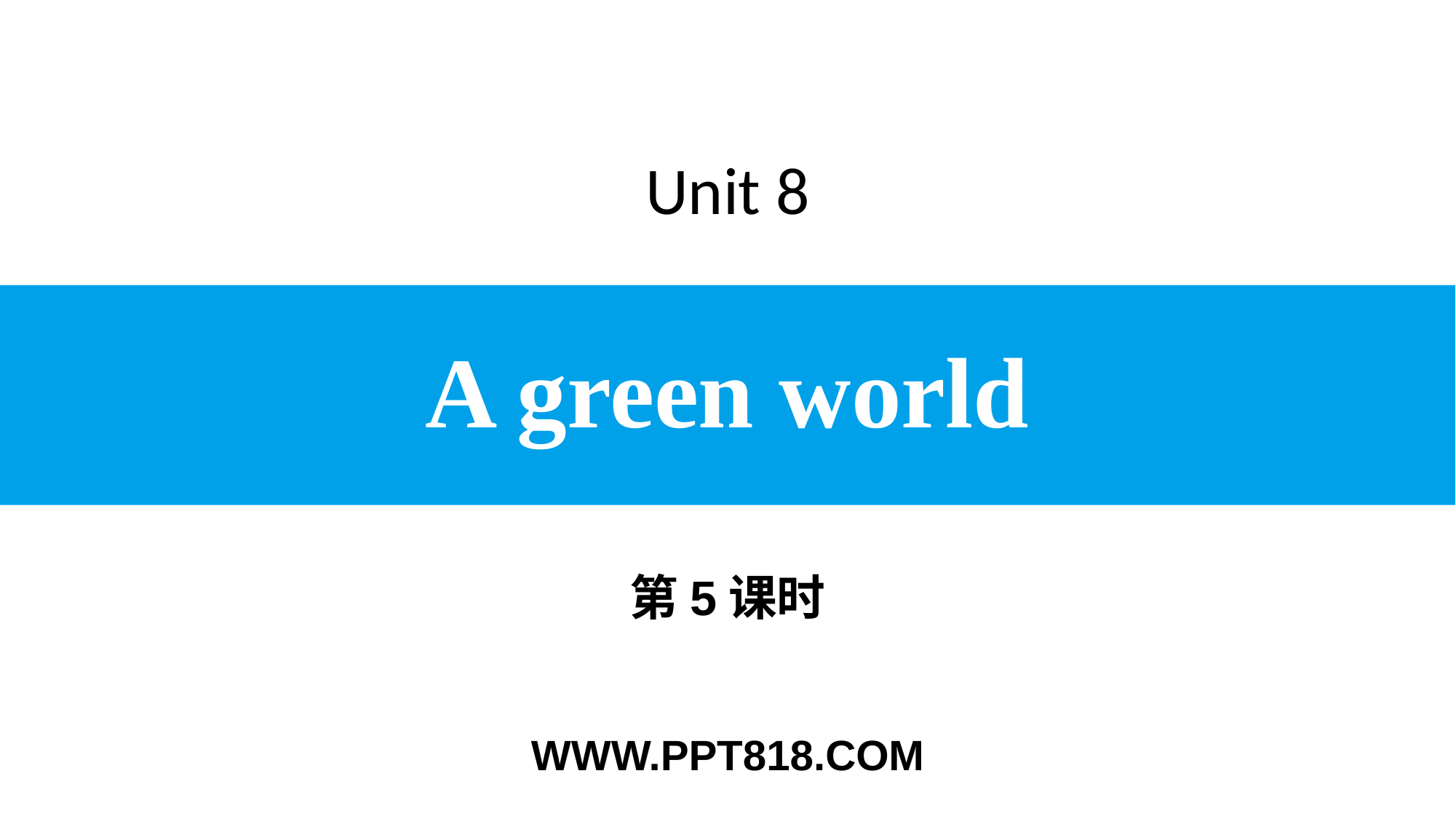

Unit 8
# A green world
第5课时
WWW.PPT818.COM